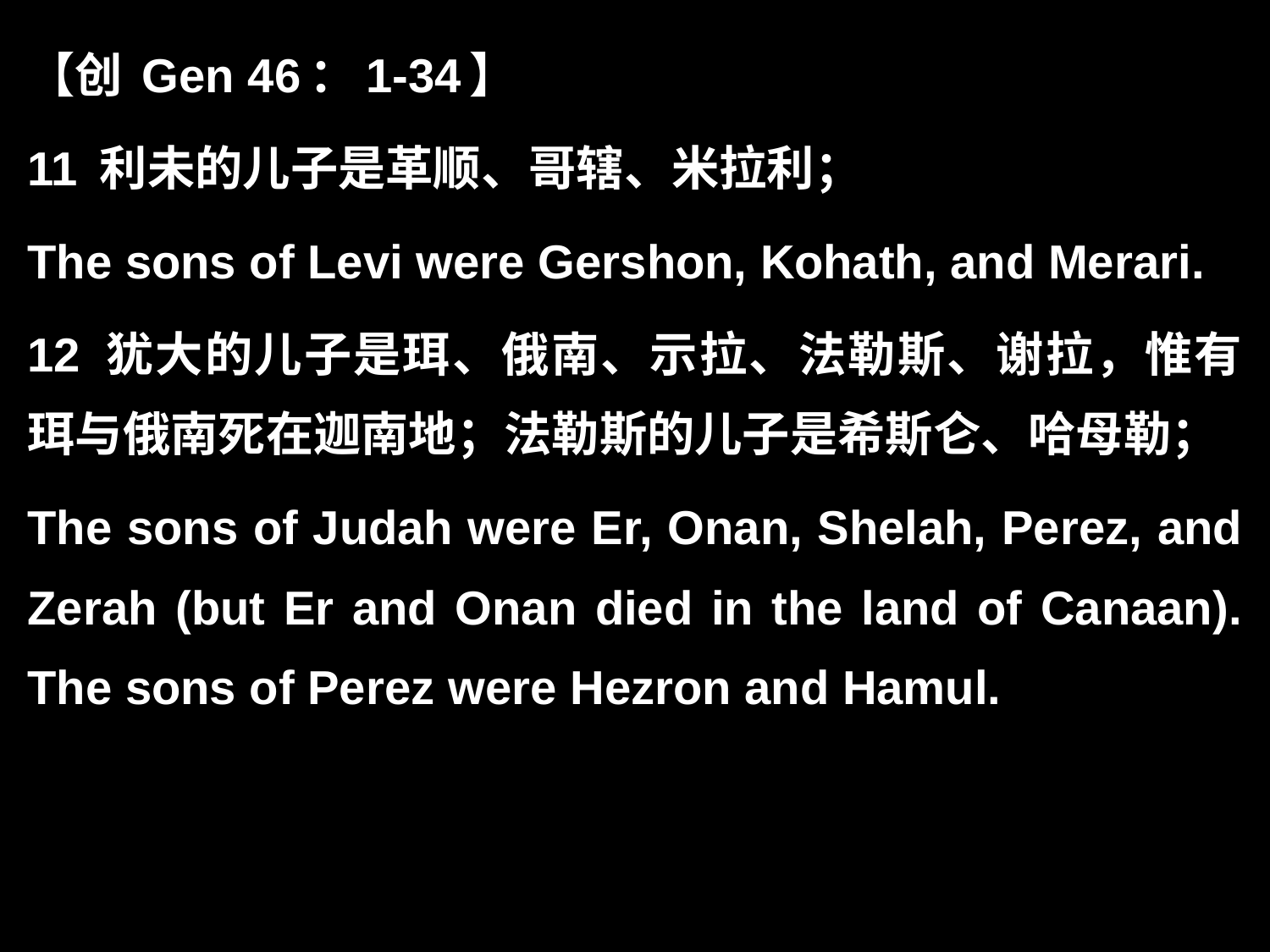

【创 Gen 46：1-34】
11 利未的儿子是革顺、哥辖、米拉利；
The sons of Levi were Gershon, Kohath, and Merari.
12 犹大的儿子是珥、俄南、示拉、法勒斯、谢拉，惟有珥与俄南死在迦南地；法勒斯的儿子是希斯仑、哈母勒；
The sons of Judah were Er, Onan, Shelah, Perez, and Zerah (but Er and Onan died in the land of Canaan). The sons of Perez were Hezron and Hamul.